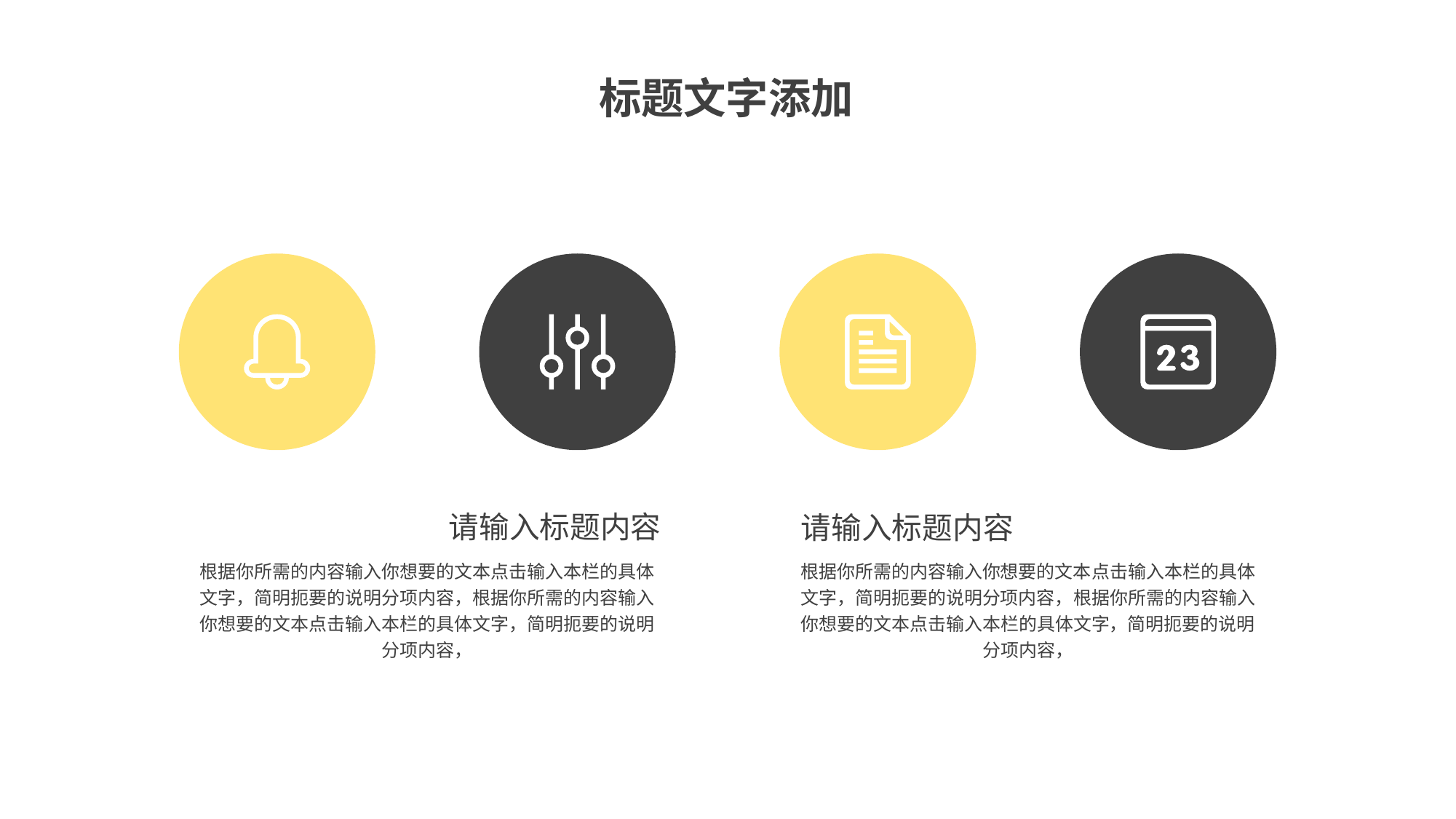

标题文字添加

请输入标题内容
请输入标题内容
根据你所需的内容输入你想要的文本点击输入本栏的具体文字，简明扼要的说明分项内容，根据你所需的内容输入你想要的文本点击输入本栏的具体文字，简明扼要的说明分项内容，

根据你所需的内容输入你想要的文本点击输入本栏的具体文字，简明扼要的说明分项内容，根据你所需的内容输入你想要的文本点击输入本栏的具体文字，简明扼要的说明分项内容，